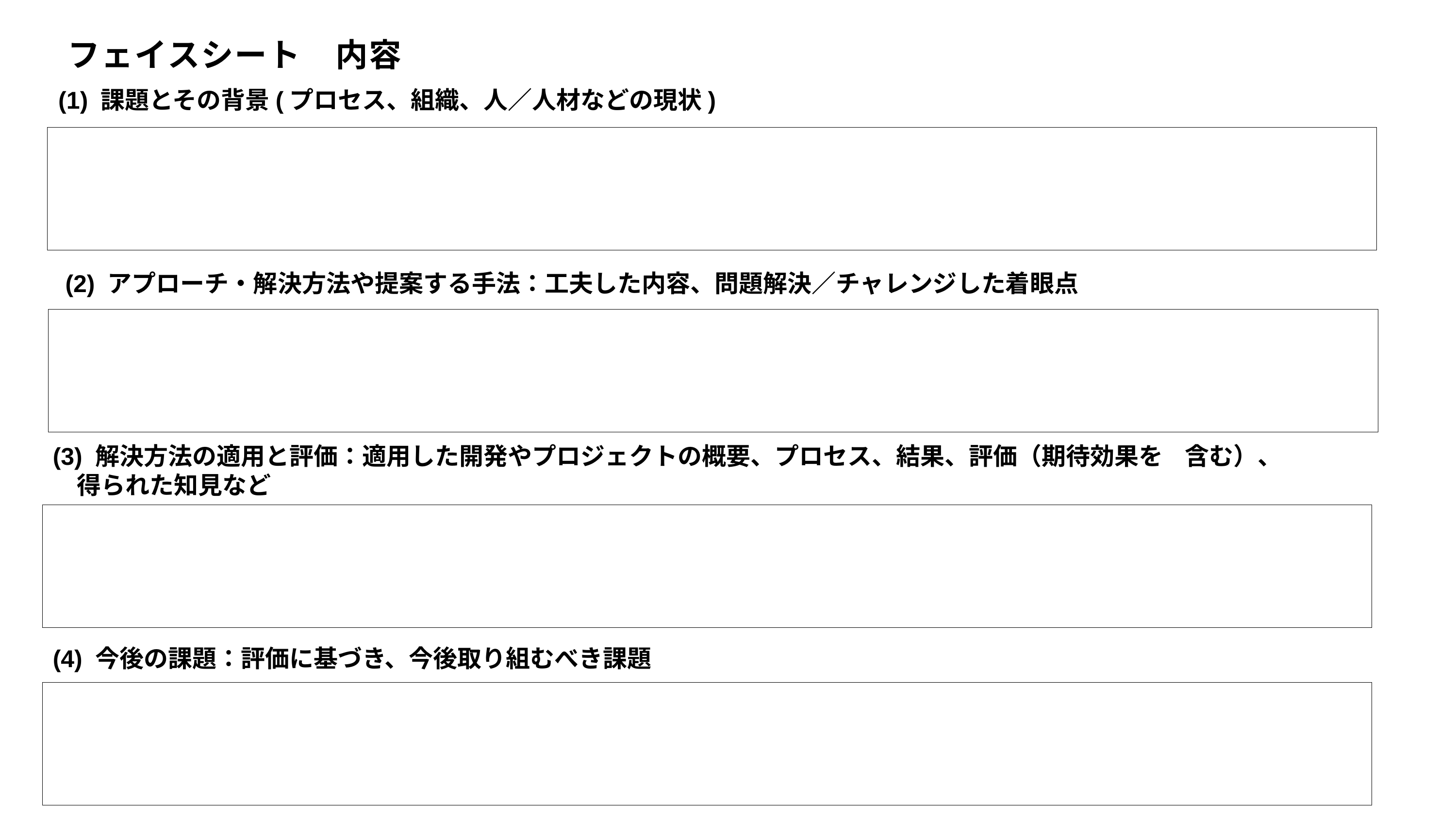

フェイスシート　内容
(1) 課題とその背景(プロセス、組織、人／人材などの現状)

(2) アプローチ・解決方法や提案する手法：工夫した内容、問題解決／チャレンジした着眼点

(3) 解決方法の適用と評価：適用した開発やプロジェクトの概要、プロセス、結果、評価（期待効果を    含む）、
　得られた知見など

(4) 今後の課題：評価に基づき、今後取り組むべき課題